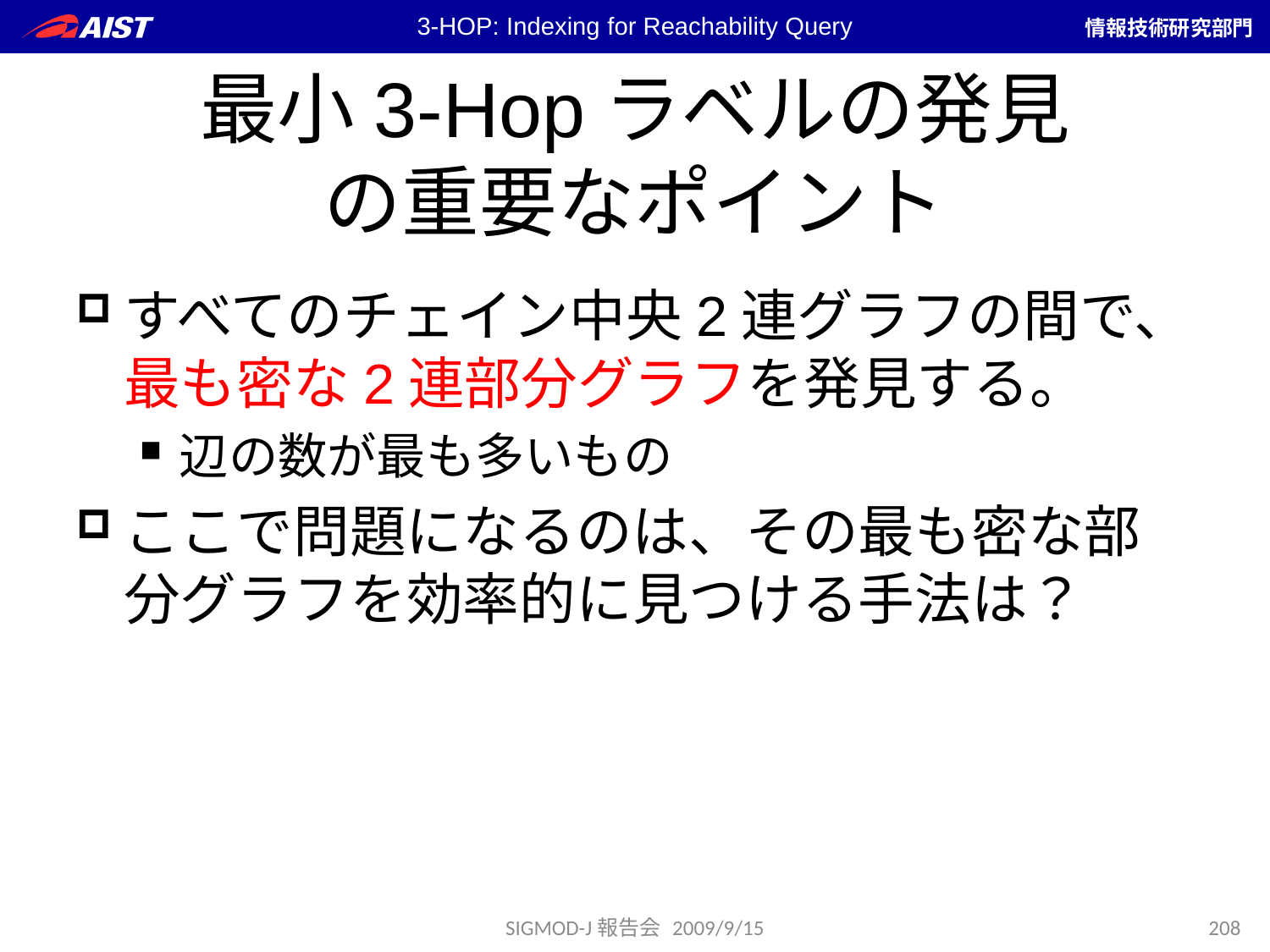

3-HOP: Indexing for Reachability Query
# 最小3-Hopラベルの発見 の重要なポイント
すべてのチェイン中央2連グラフの間で、最も密な2連部分グラフを発見する。
辺の数が最も多いもの
ここで問題になるのは、その最も密な部分グラフを効率的に見つける手法は？

SIGMOD-J報告会 2009/9/15
208